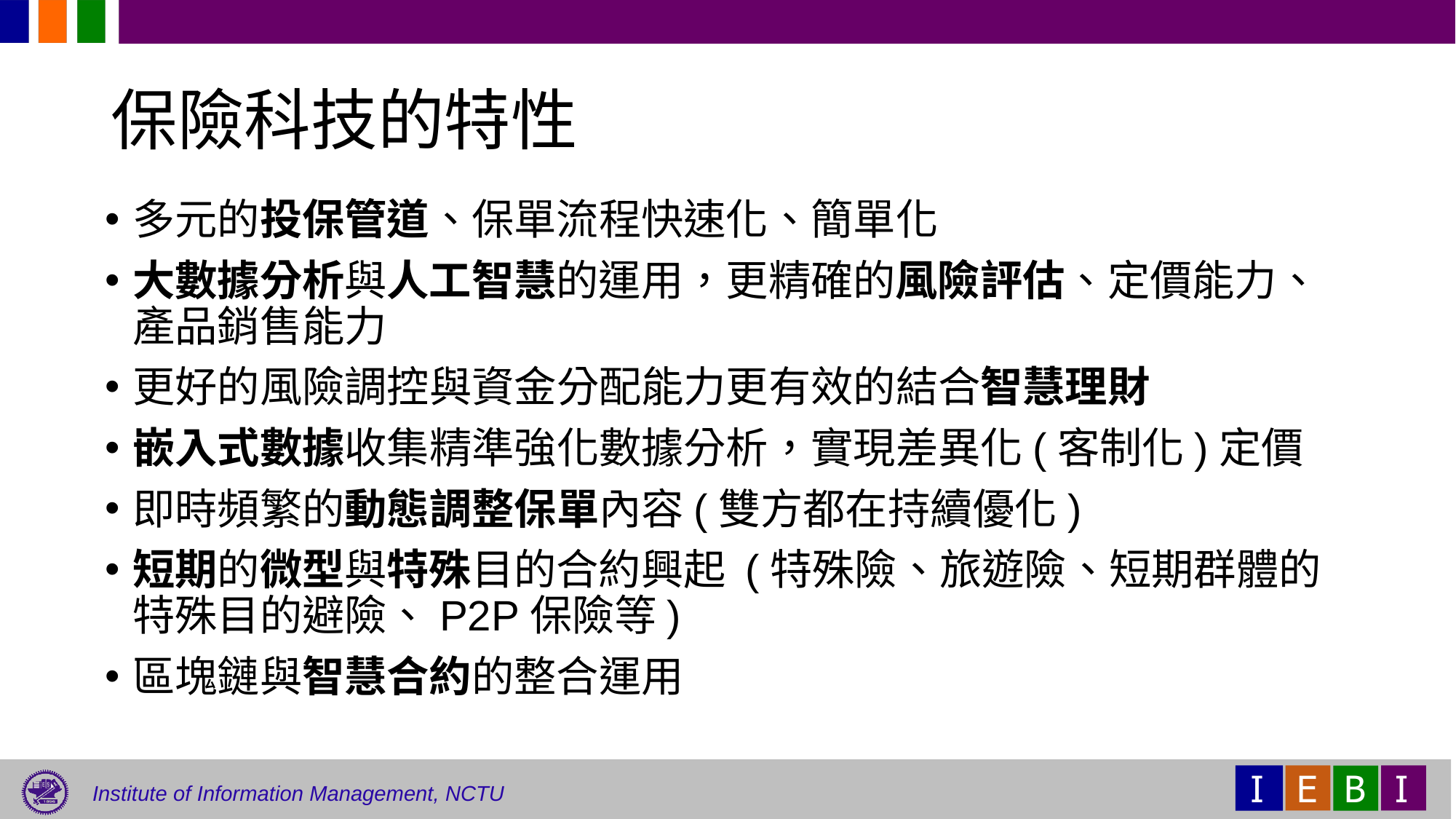

# 保險科技的特性
多元的投保管道、保單流程快速化、簡單化
大數據分析與人工智慧的運用，更精確的風險評估、定價能力、產品銷售能力
更好的風險調控與資金分配能力更有效的結合智慧理財
嵌入式數據收集精準強化數據分析，實現差異化(客制化)定價
即時頻繁的動態調整保單內容(雙方都在持續優化)
短期的微型與特殊目的合約興起 (特殊險、旅遊險、短期群體的特殊目的避險、P2P保險等)
區塊鏈與智慧合約的整合運用